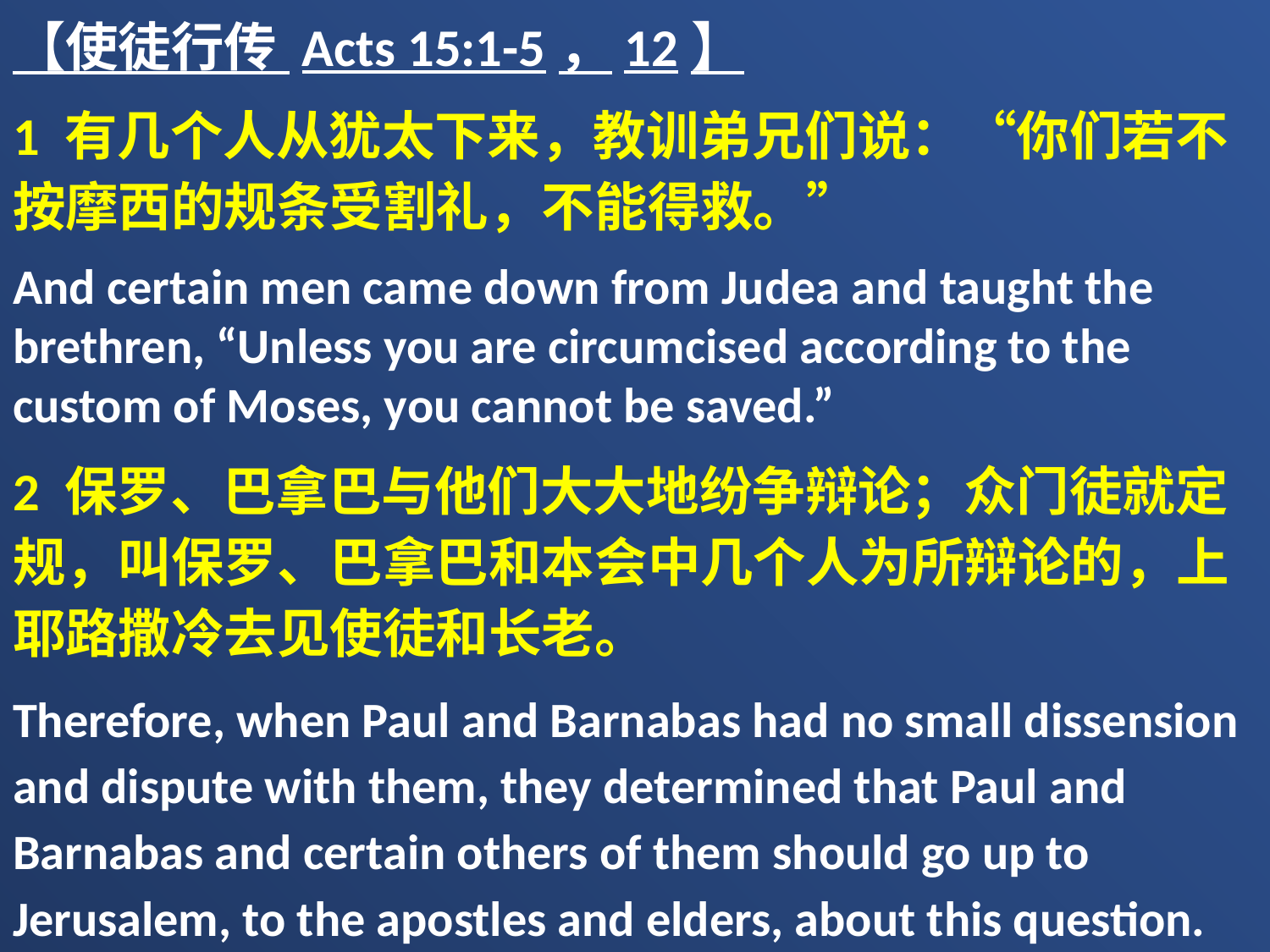

【使徒行传 Acts 15:1-5，12】
1 有几个人从犹太下来，教训弟兄们说：“你们若不按摩西的规条受割礼，不能得救。”
And certain men came down from Judea and taught the brethren, “Unless you are circumcised according to the custom of Moses, you cannot be saved.”
2 保罗、巴拿巴与他们大大地纷争辩论；众门徒就定规，叫保罗、巴拿巴和本会中几个人为所辩论的，上耶路撒冷去见使徒和长老。
Therefore, when Paul and Barnabas had no small dissension and dispute with them, they determined that Paul and Barnabas and certain others of them should go up to Jerusalem, to the apostles and elders, about this question.